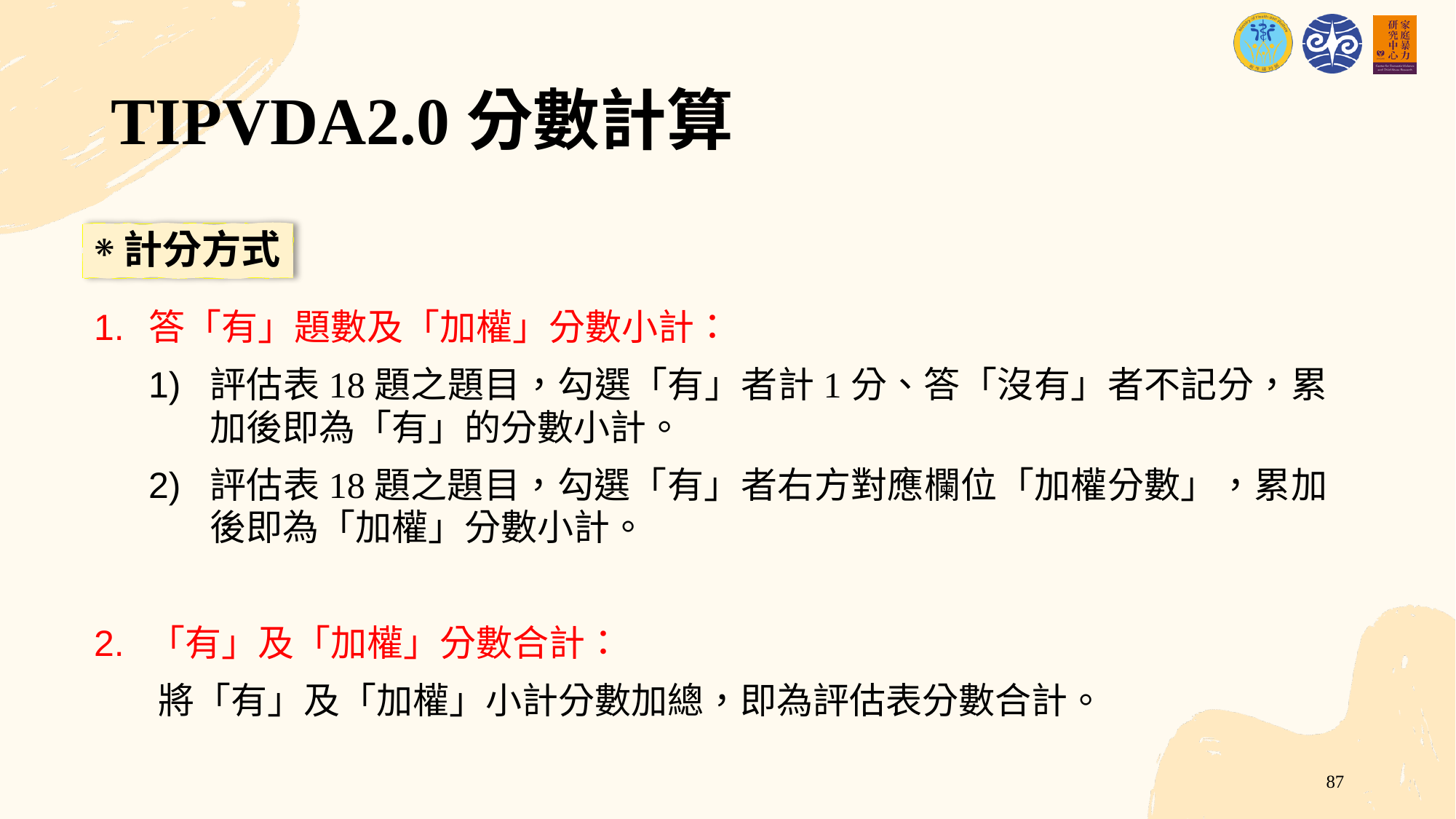

# TIPVDA2.0分數計算
計分方式
答「有」題數及「加權」分數小計：
評估表18題之題目，勾選「有」者計1分、答「沒有」者不記分，累加後即為「有」的分數小計。
評估表18題之題目，勾選「有」者右方對應欄位「加權分數」，累加後即為「加權」分數小計。

「有」及「加權」分數合計：
將「有」及「加權」小計分數加總，即為評估表分數合計。
87